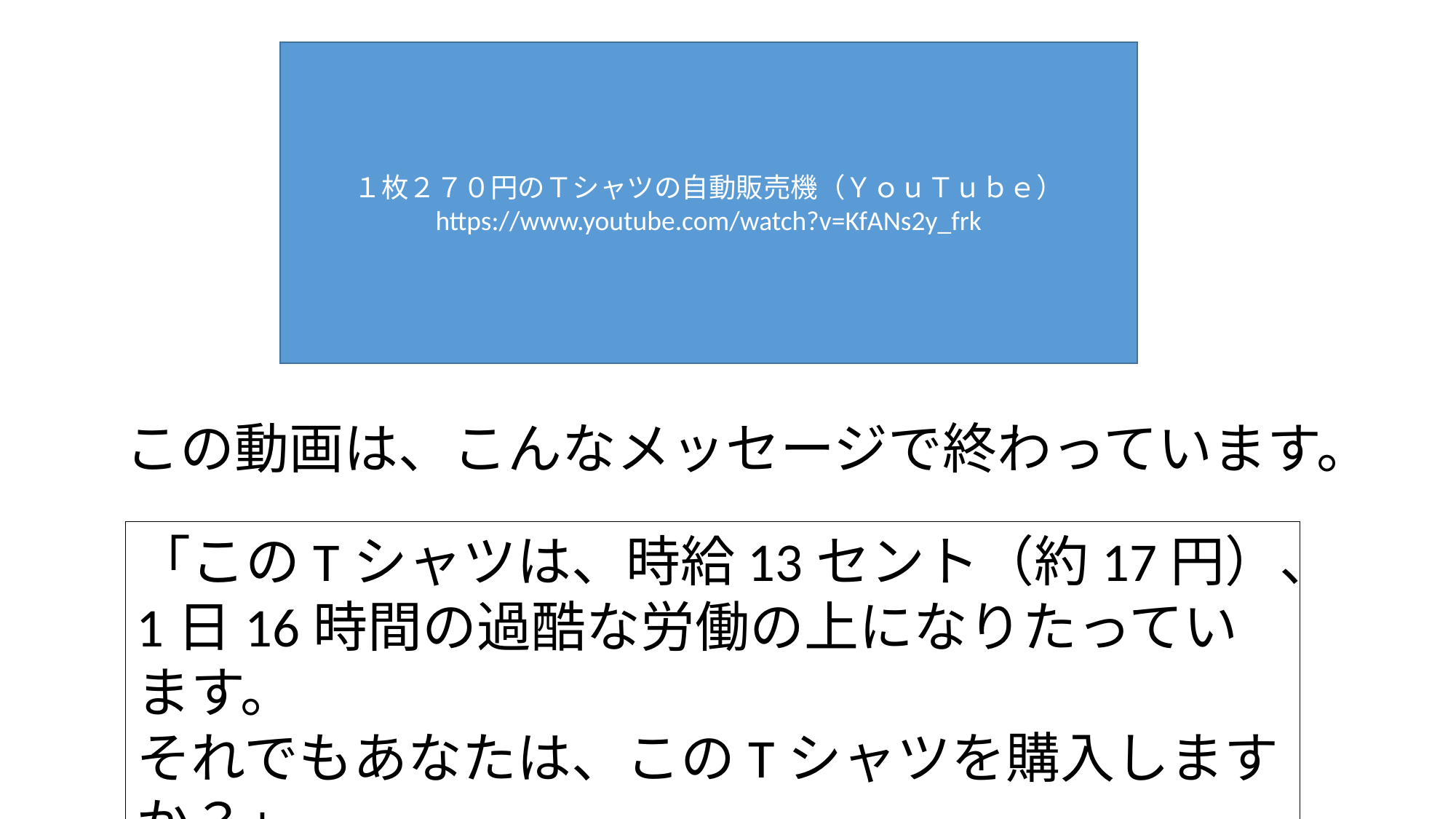

１枚２７０円のＴシャツの自動販売機（ＹｏｕＴｕｂｅ）
https://www.youtube.com/watch?v=KfANs2y_frk
この動画は、こんなメッセージで終わっています。
「このTシャツは、時給13セント（約17円）、
1日16時間の過酷な労働の上になりたっています。
それでもあなたは、このTシャツを購入しますか？」